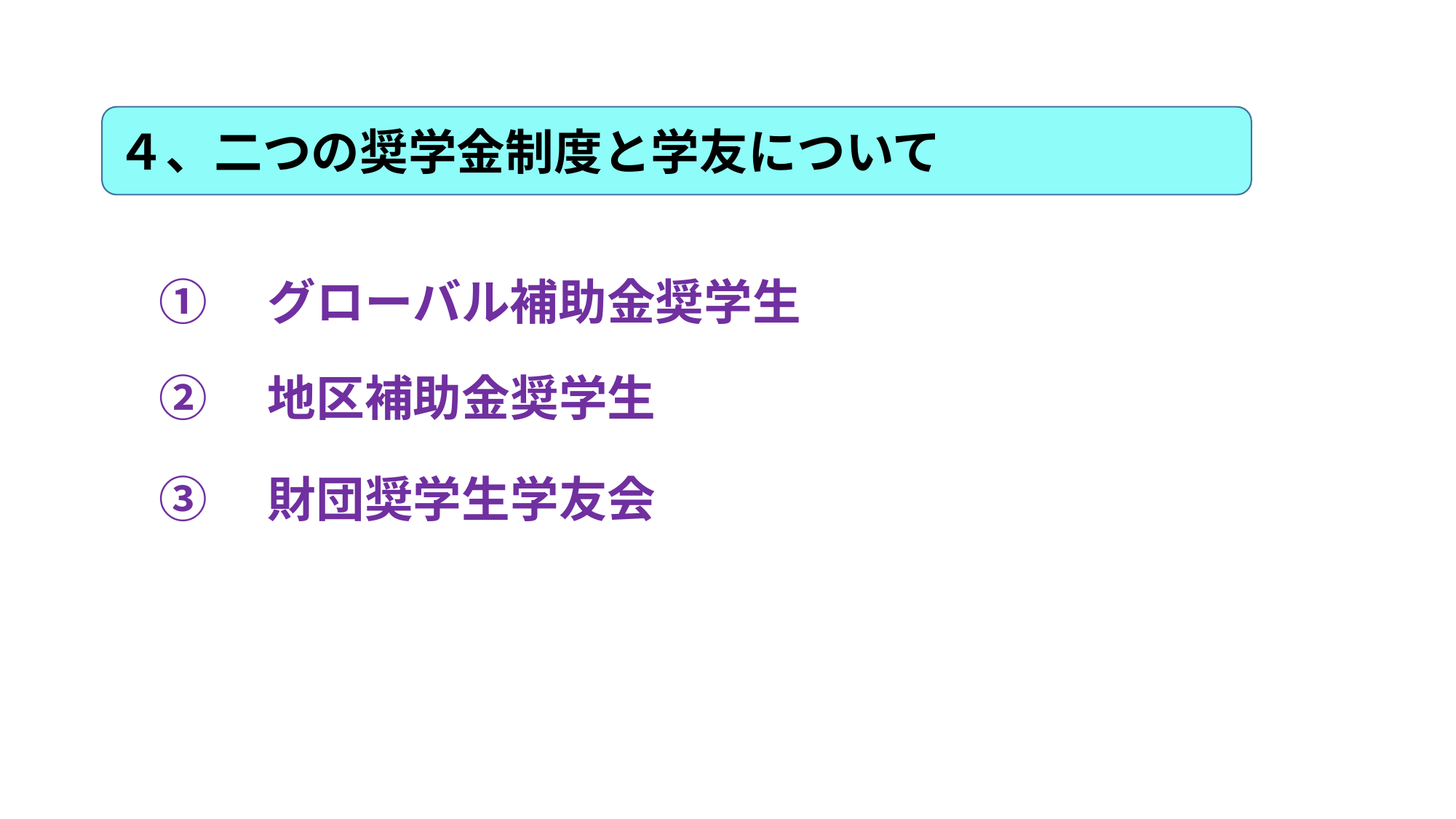

４、二つの奨学金制度と学友について
# ①　グローバル補助金奨学生
②　地区補助金奨学生
③　財団奨学生学友会